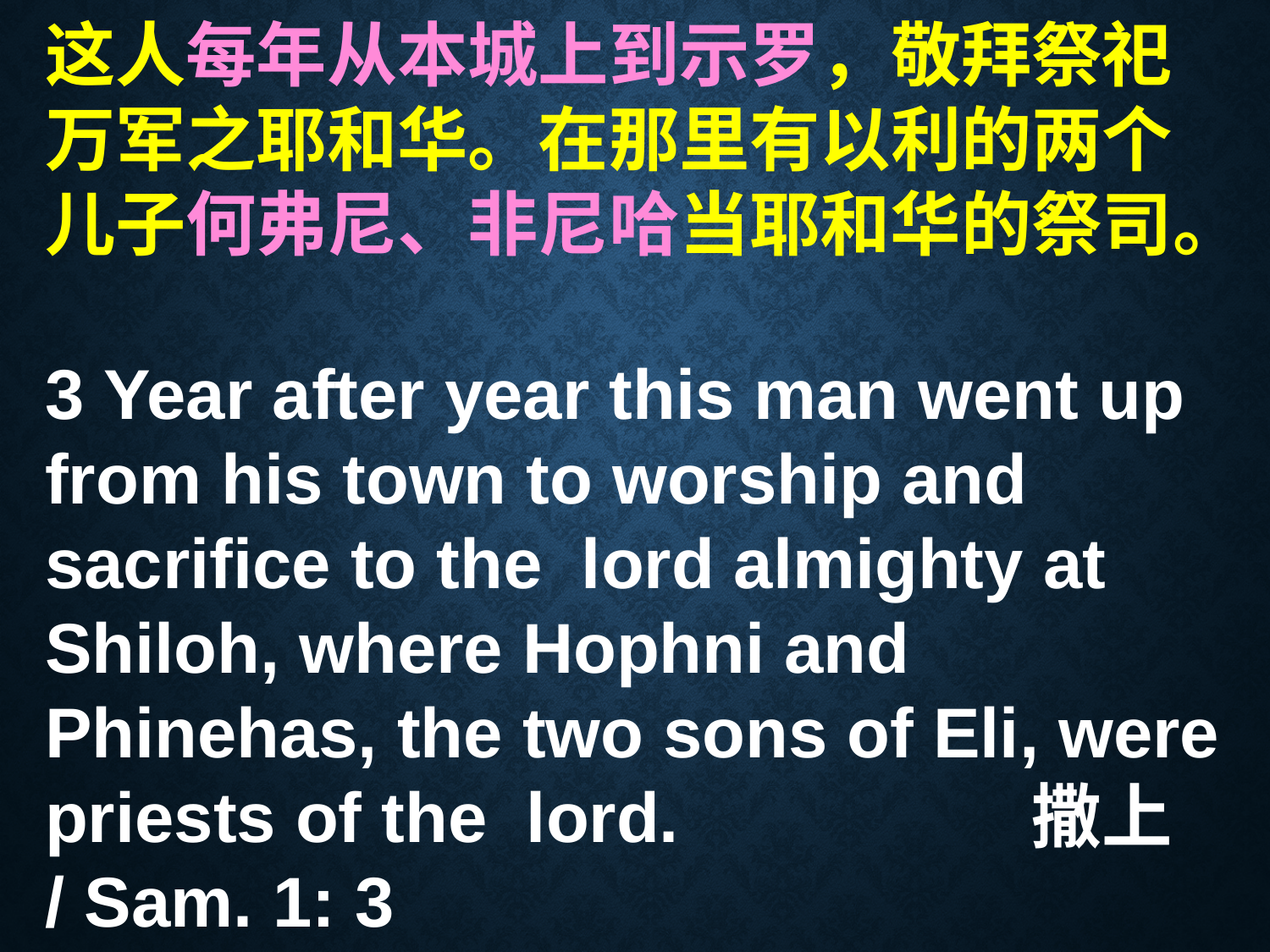

# 这人每年从本城上到示罗，敬拜祭祀万军之耶和华。在那里有以利的两个儿子何弗尼、非尼哈当耶和华的祭司。 3 Year after year this man went up from his town to worship and sacrifice to the  lord almighty at Shiloh, where Hophni and Phinehas, the two sons of Eli, were priests of the  lord.                 撒上 / Sam. 1: 3